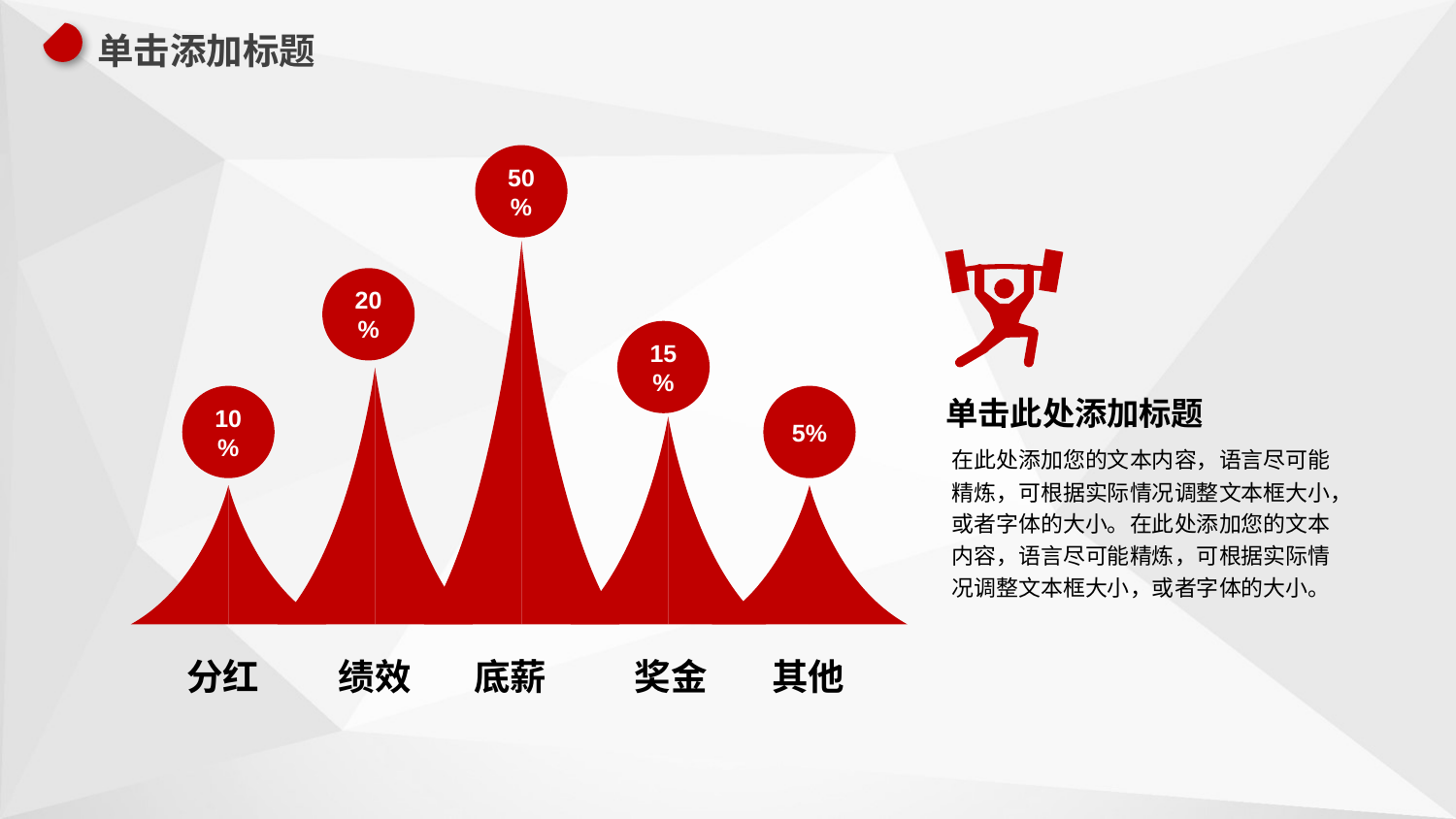

50%

20%
15%

10%
5%
单击此处添加标题
在此处添加您的文本内容，语言尽可能精炼，可根据实际情况调整文本框大小，或者字体的大小。在此处添加您的文本内容，语言尽可能精炼，可根据实际情况调整文本框大小，或者字体的大小。

分红
绩效
底薪
奖金
其他